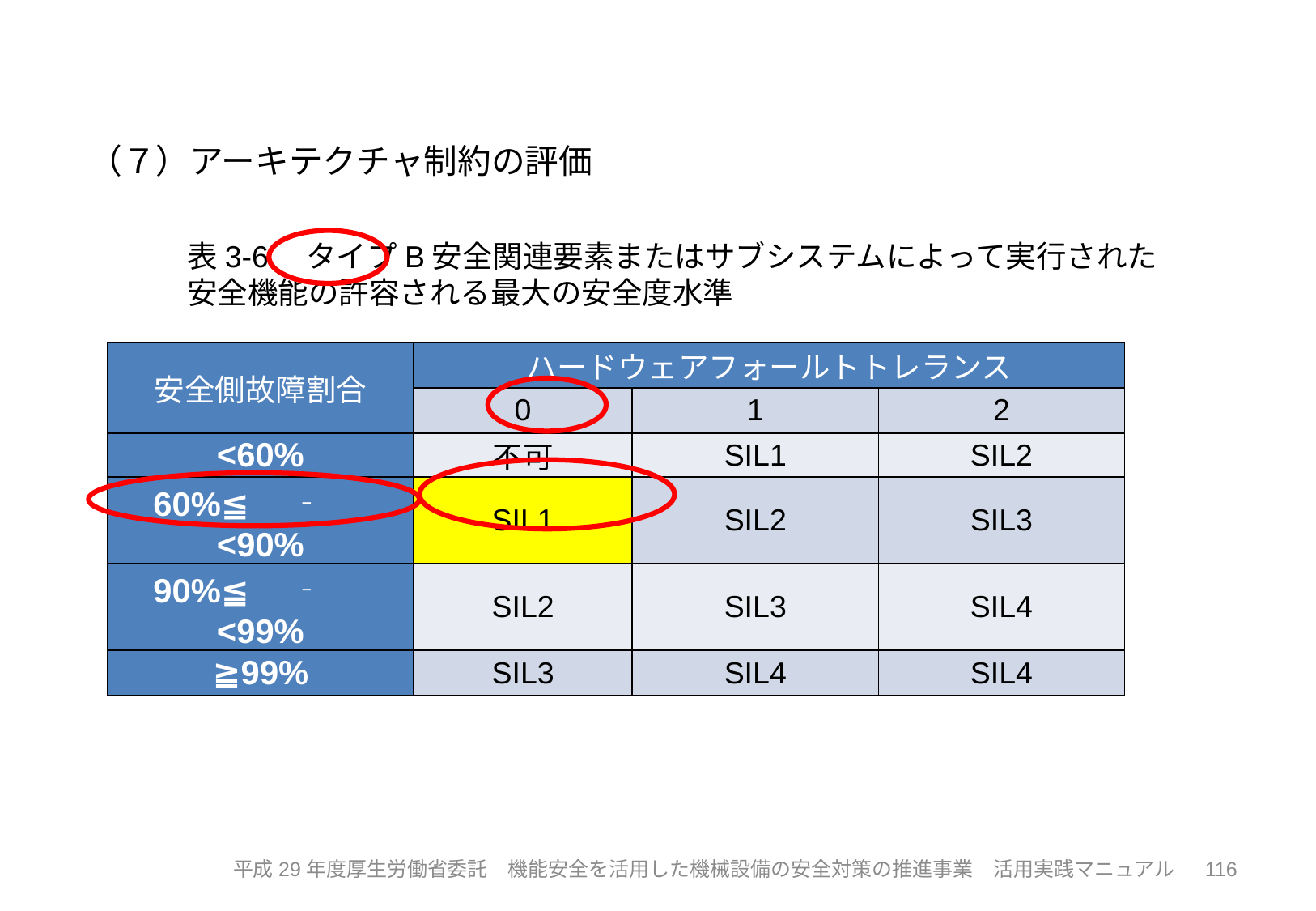

（７）アーキテクチャ制約の評価

表3-6　タイプB安全関連要素またはサブシステムによって実行された安全機能の許容される最大の安全度水準
| 安全側故障割合 | ハードウェアフォールトトレランス |  |  |
| --- | --- | --- | --- |
|  | 0 | 1 | 2 |
| <60% | 不可 | SIL1 | SIL2 |
| 60%≦　‐　<90% | SIL1 | SIL2 | SIL3 |
| 90%≦　‐　<99% | SIL2 | SIL3 | SIL4 |
| ≧99% | SIL3 | SIL4 | SIL4 |
116
平成29年度厚生労働省委託　機能安全を活用した機械設備の安全対策の推進事業　活用実践マニュアル